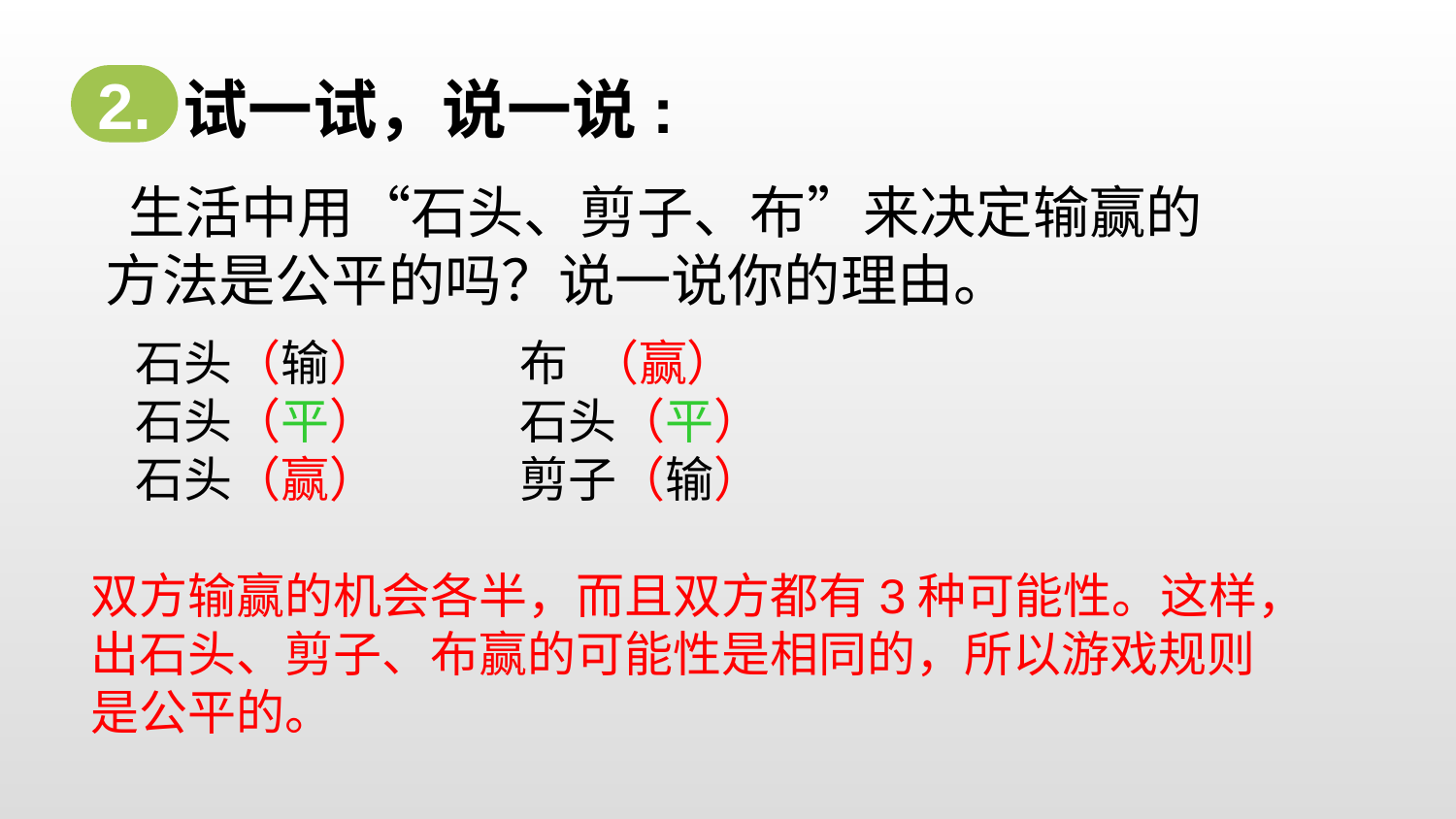

试一试，说一说:
2.
 生活中用“石头、剪子、布”来决定输赢的方法是公平的吗？说一说你的理由。
   石头（输）             布  （赢）
   石头（平）             石头（平）
   石头（赢）             剪子（输）

双方输赢的机会各半，而且双方都有3种可能性。这样，出石头、剪子、布赢的可能性是相同的，所以游戏规则是公平的。